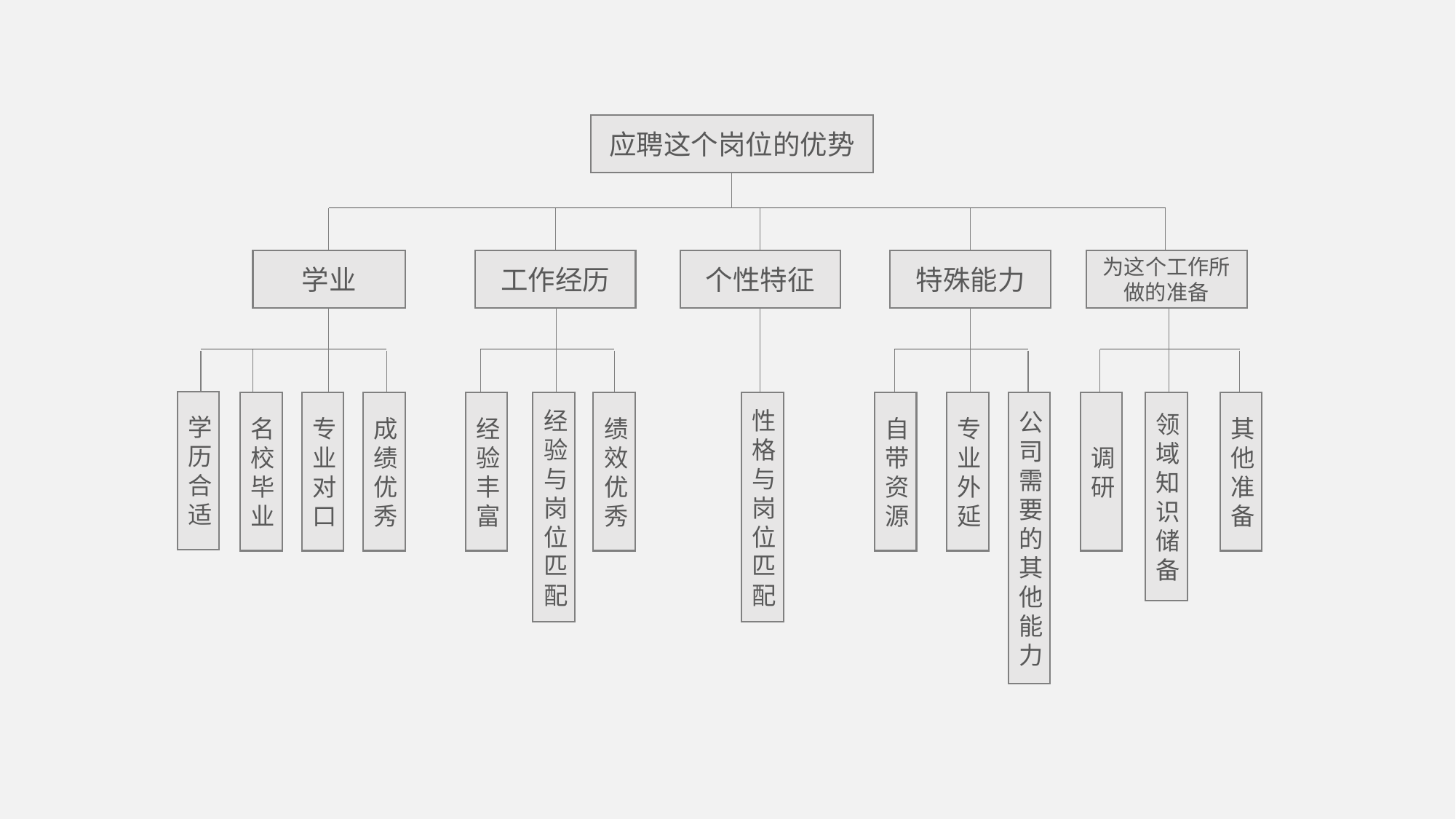

应聘这个岗位的优势
工作经历
个性特征
特殊能力
为这个工作所做的准备
学业
学历合适
经验与岗位匹配
性格与岗位匹配
领域知识储备
名校毕业
专业对口
成绩优秀
经验丰富
绩效优秀
自带资源
专业外延
公司需要的其他能力
调研
其他准备